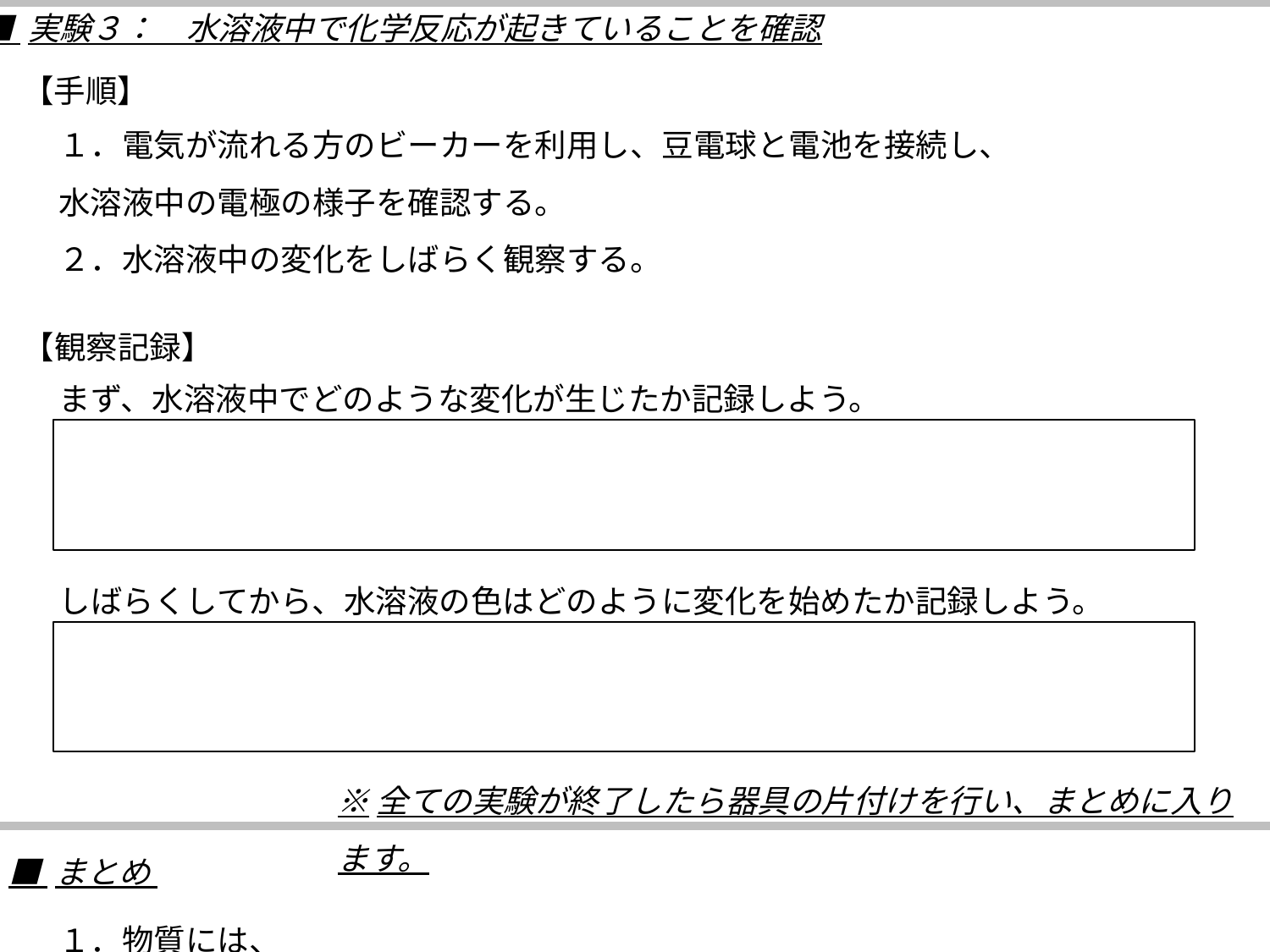

■ 実験３：　水溶液中で化学反応が起きていることを確認
【手順】
１．電気が流れる方のビーカーを利用し、豆電球と電池を接続し、
水溶液中の電極の様子を確認する。
２．水溶液中の変化をしばらく観察する。
【観察記録】
まず、水溶液中でどのような変化が生じたか記録しよう。

しばらくしてから、水溶液の色はどのように変化を始めたか記録しよう。

※全ての実験が終了したら器具の片付けを行い、まとめに入ります。
■ まとめ
１．物質には、　　　　　　　　　　　　　　　　　　　　　　　　　　　　　　　　　　　　　　　　。